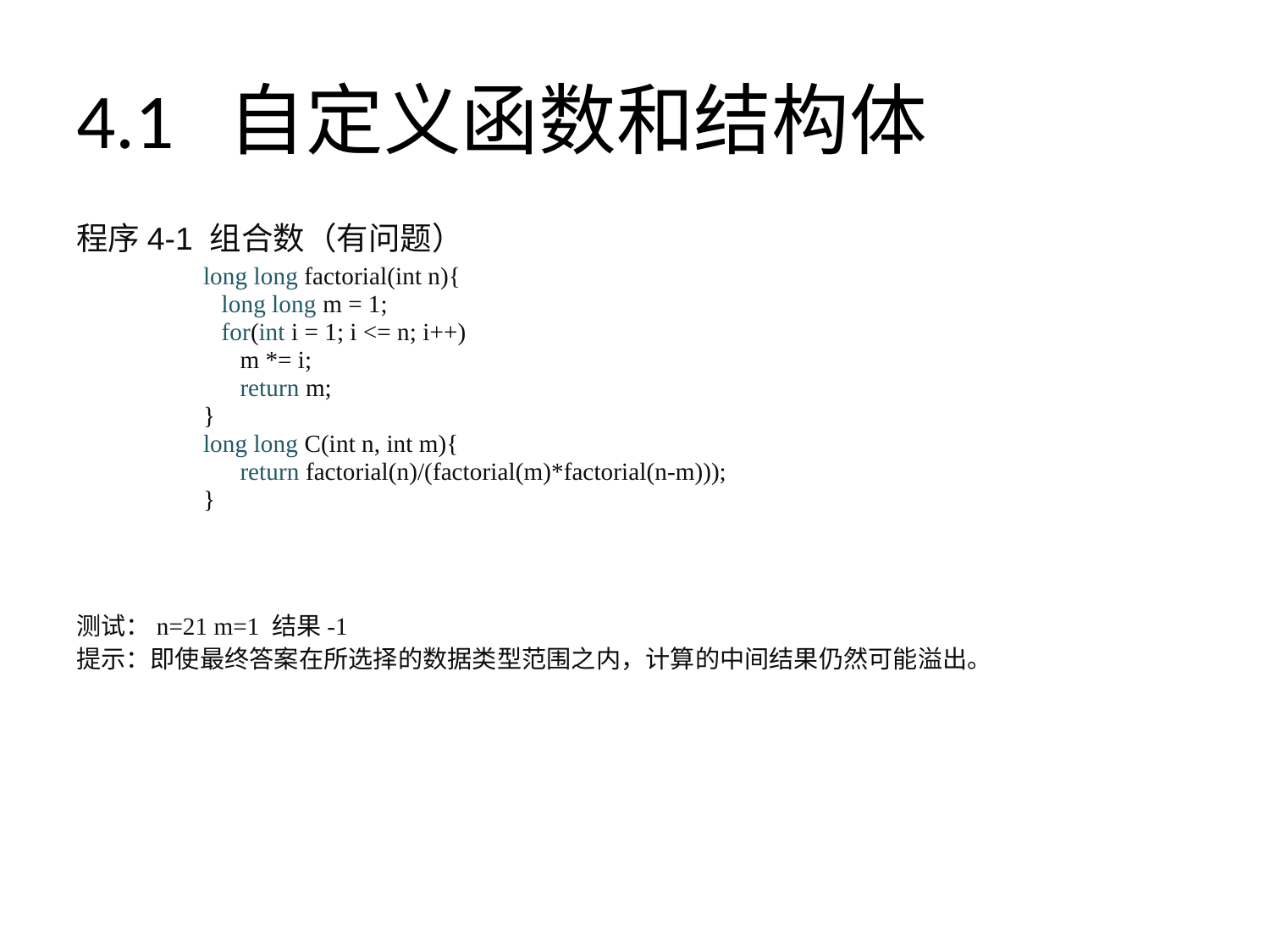

# 4.1  自定义函数和结构体
程序4-1 组合数（有问题）
	long long factorial(int n){
	   long long m = 1;
	   for(int i = 1; i <= n; i++)
	      m *= i;
	      return m;
	}
	long long C(int n, int m){
	      return factorial(n)/(factorial(m)*factorial(n-m)));
	}

测试：n=21 m=1 结果-1
提示：即使最终答案在所选择的数据类型范围之内，计算的中间结果仍然可能溢出。